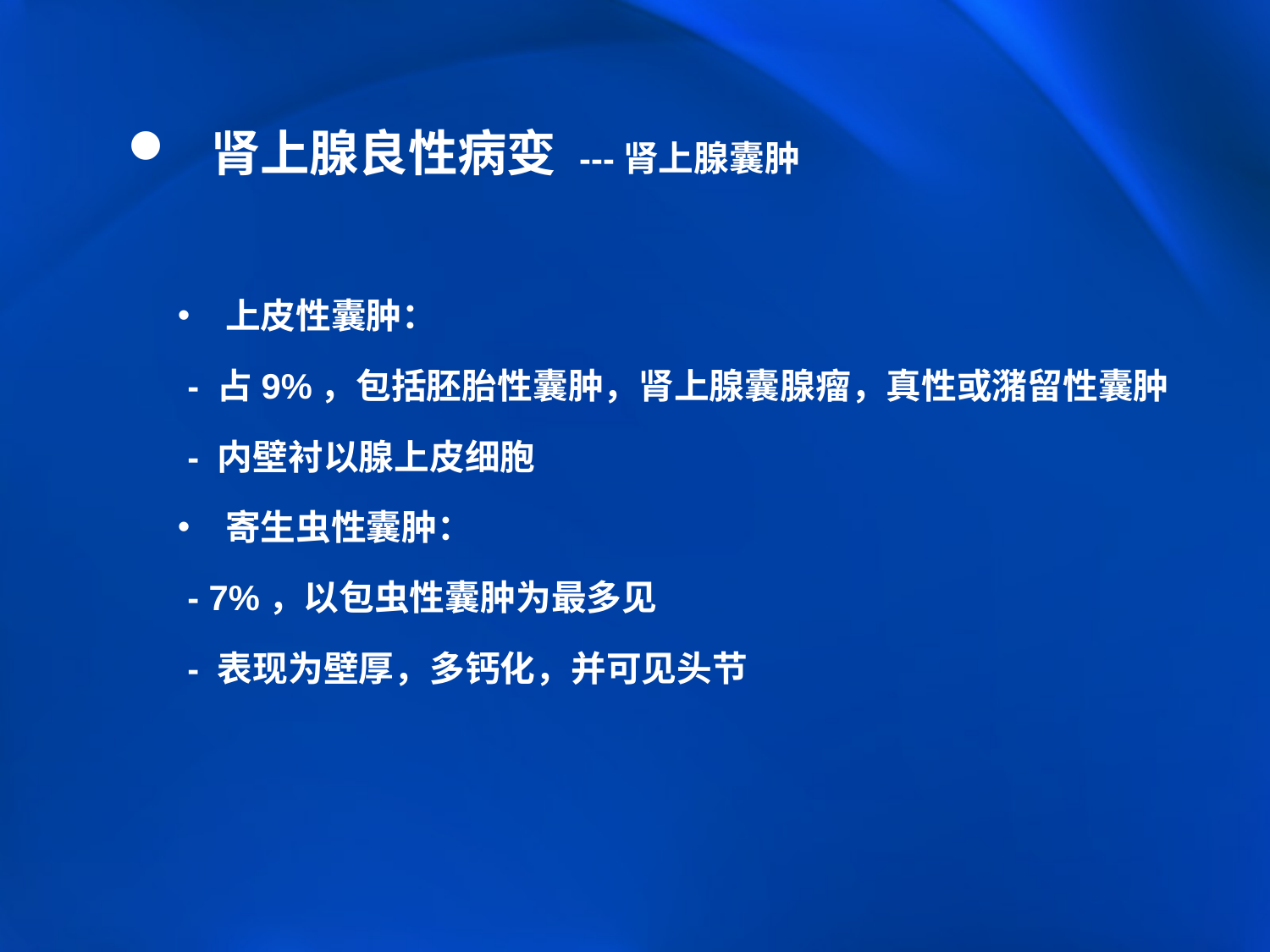

肾上腺良性病变 ---肾上腺囊肿
上皮性囊肿：
 - 占9%，包括胚胎性囊肿，肾上腺囊腺瘤，真性或潴留性囊肿
 - 内壁衬以腺上皮细胞
寄生虫性囊肿：
 - 7%，以包虫性囊肿为最多见
 - 表现为壁厚，多钙化，并可见头节